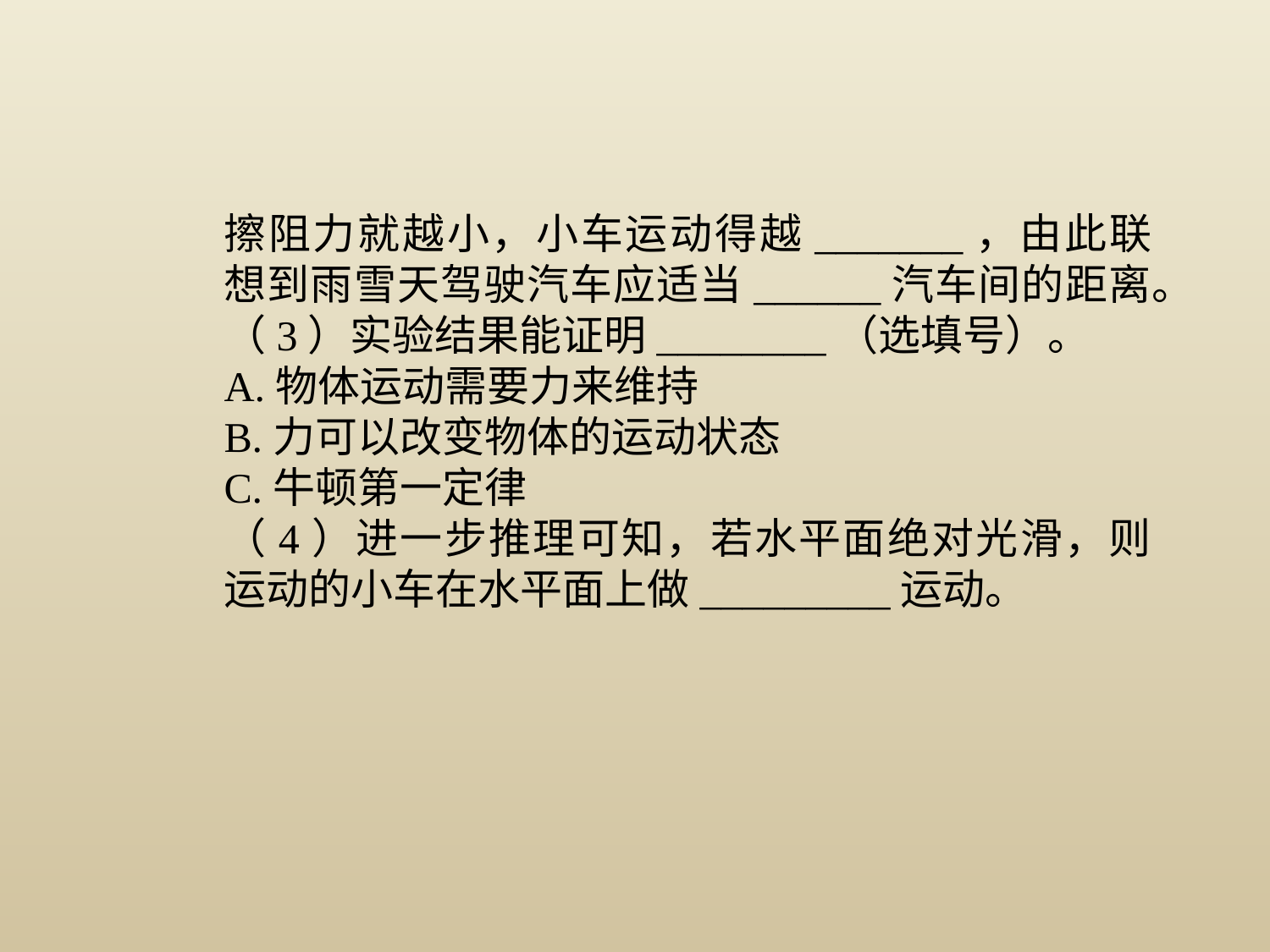

擦阻力就越小，小车运动得越_______，由此联想到雨雪天驾驶汽车应适当______汽车间的距离。
（3）实验结果能证明________（选填号）。
A.物体运动需要力来维持
B.力可以改变物体的运动状态
C.牛顿第一定律
（4）进一步推理可知，若水平面绝对光滑，则运动的小车在水平面上做_________运动。